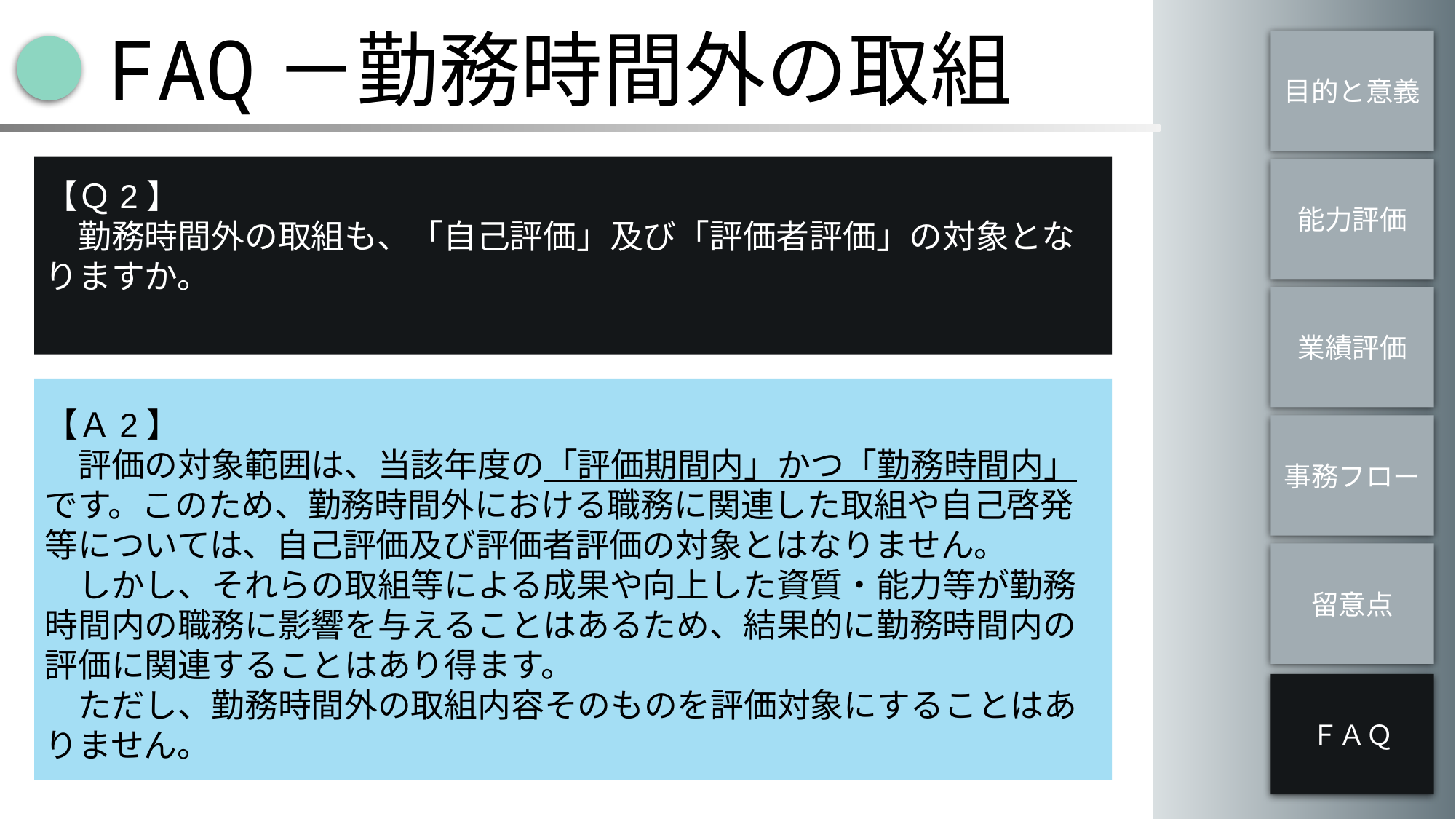

FAQ－勤務時間外の取組
目的と意義

【Ｑ2】
　勤務時間外の取組も、「自己評価」及び「評価者評価」の対象となりますか。

能力評価
業績評価

【Ａ2】
　評価の対象範囲は、当該年度の「評価期間内」かつ「勤務時間内」です。このため、勤務時間外における職務に関連した取組や自己啓発等については、自己評価及び評価者評価の対象とはなりません。
　しかし、それらの取組等による成果や向上した資質・能力等が勤務時間内の職務に影響を与えることはあるため、結果的に勤務時間内の評価に関連することはあり得ます。
　ただし、勤務時間外の取組内容そのものを評価対象にすることはありません。
事務フロー
留意点
ＦＡＱ